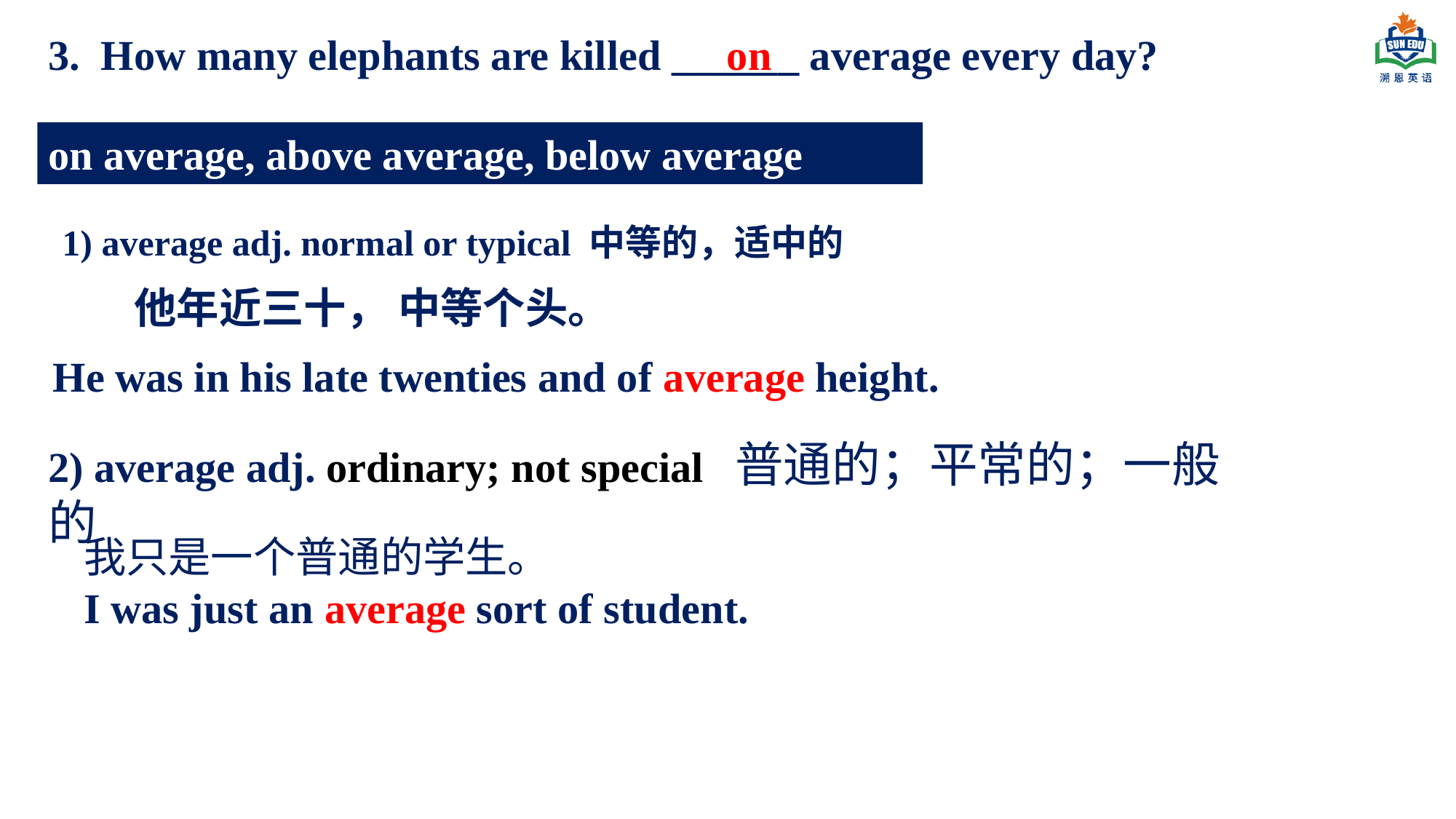

3.  How many elephants are killed ______ average every day?
on
on average, above average, below average
1) average adj. normal or typical 中等的，适中的
他年近三十， 中等个头。
He was in his late twenties and of average height.
2) average adj. ordinary; not special  普通的；平常的；一般的
我只是一个普通的学生。
I was just an average sort of student.